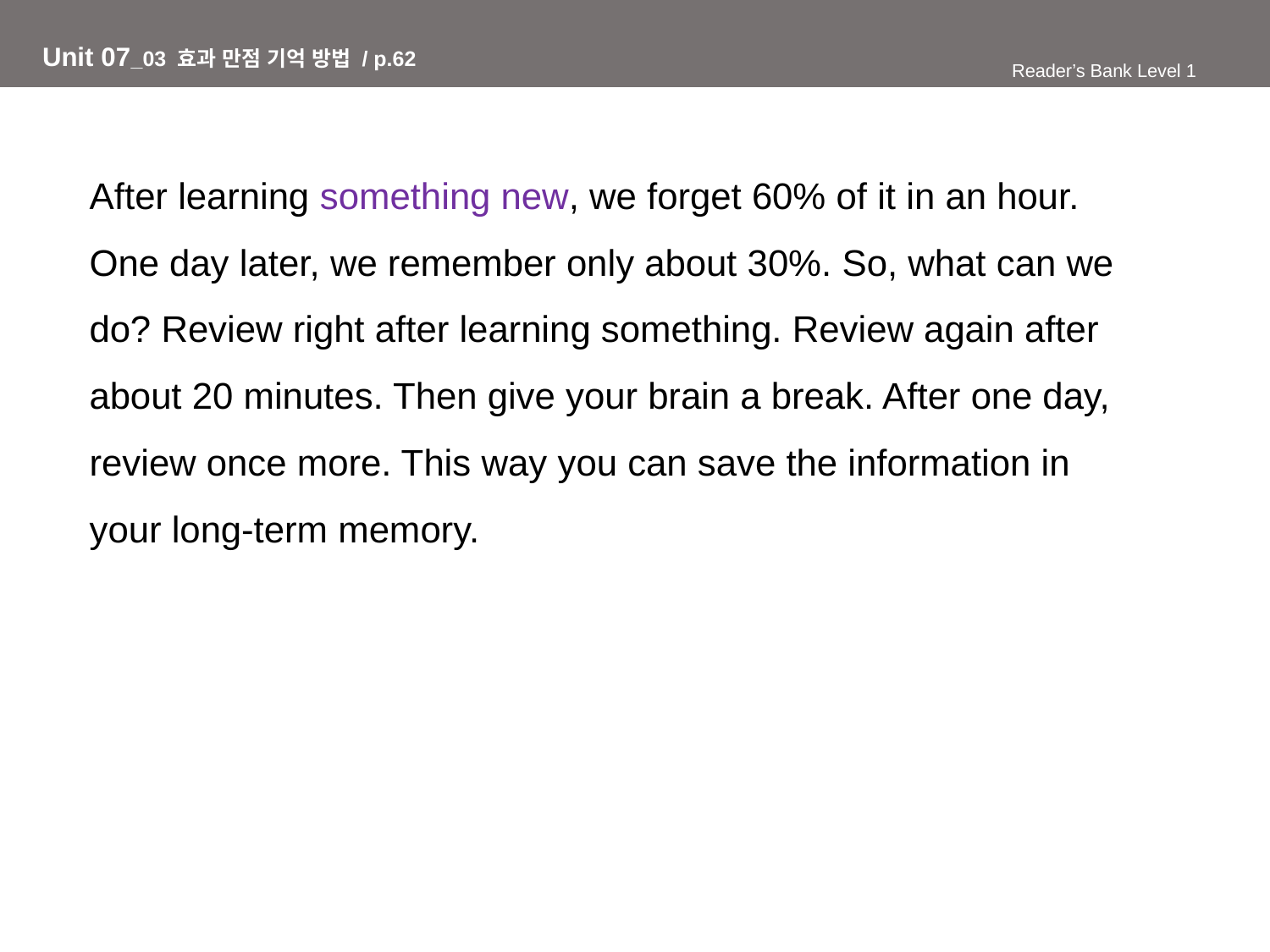

# Unit 07_03 효과 만점 기억 방법 / p.62
Reader’s Bank Level 1

After learning something new, we forget 60% of it in an hour.
One day later, we remember only about 30%. So, what can we
do? Review right after learning something. Review again after
about 20 minutes. Then give your brain a break. After one day,
review once more. This way you can save the information in
your long-term memory.